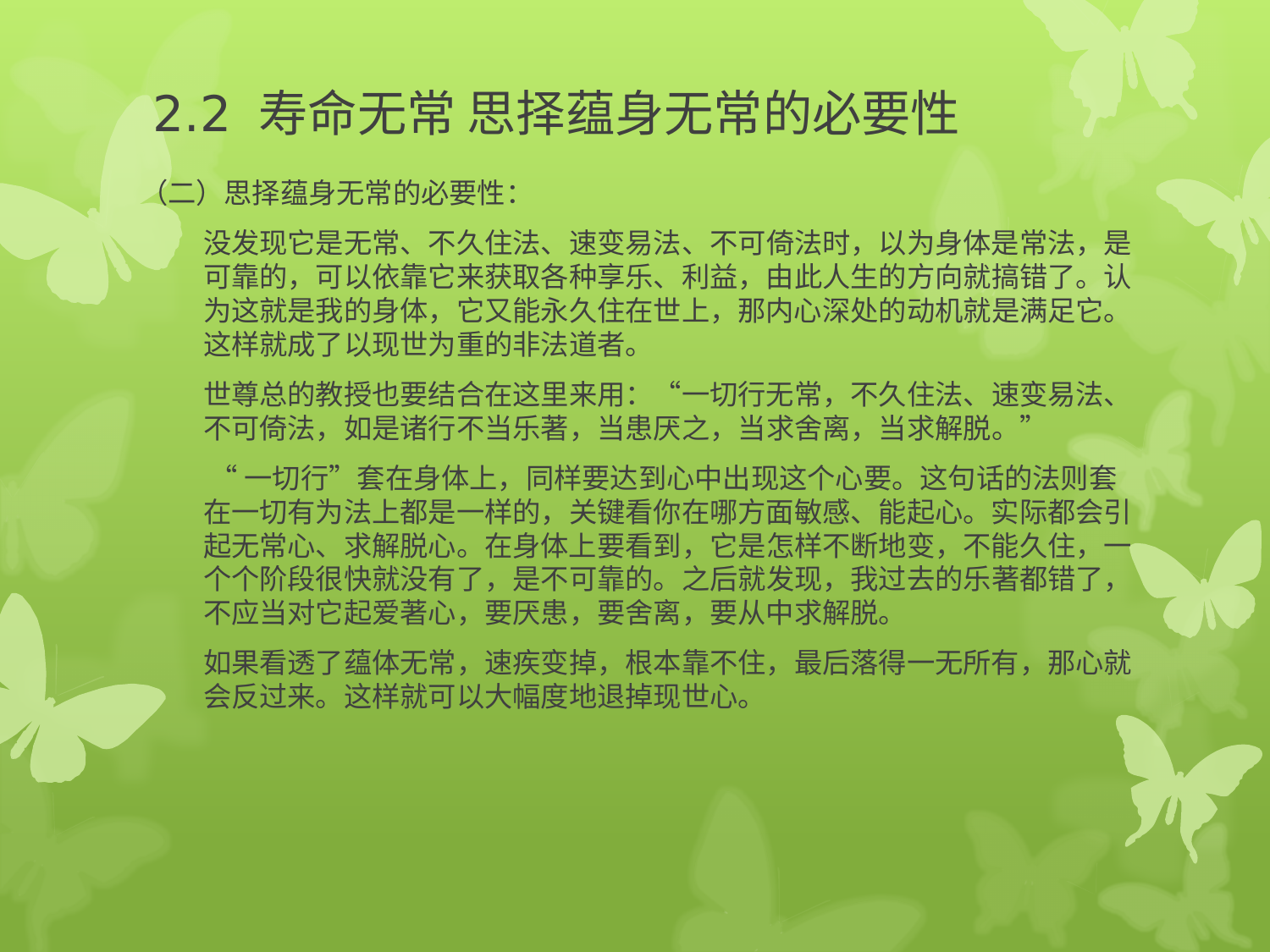

# 2.2 寿命无常 思择蕴身无常的必要性
（二）思择蕴身无常的必要性：
没发现它是无常、不久住法、速变易法、不可倚法时，以为身体是常法，是可靠的，可以依靠它来获取各种享乐、利益，由此人生的方向就搞错了。认为这就是我的身体，它又能永久住在世上，那内心深处的动机就是满足它。这样就成了以现世为重的非法道者。
世尊总的教授也要结合在这里来用：“一切行无常，不久住法、速变易法、不可倚法，如是诸行不当乐著，当患厌之，当求舍离，当求解脱。”
 “一切行”套在身体上，同样要达到心中出现这个心要。这句话的法则套在一切有为法上都是一样的，关键看你在哪方面敏感、能起心。实际都会引起无常心、求解脱心。在身体上要看到，它是怎样不断地变，不能久住，一个个阶段很快就没有了，是不可靠的。之后就发现，我过去的乐著都错了，不应当对它起爱著心，要厌患，要舍离，要从中求解脱。
如果看透了蕴体无常，速疾变掉，根本靠不住，最后落得一无所有，那心就会反过来。这样就可以大幅度地退掉现世心。